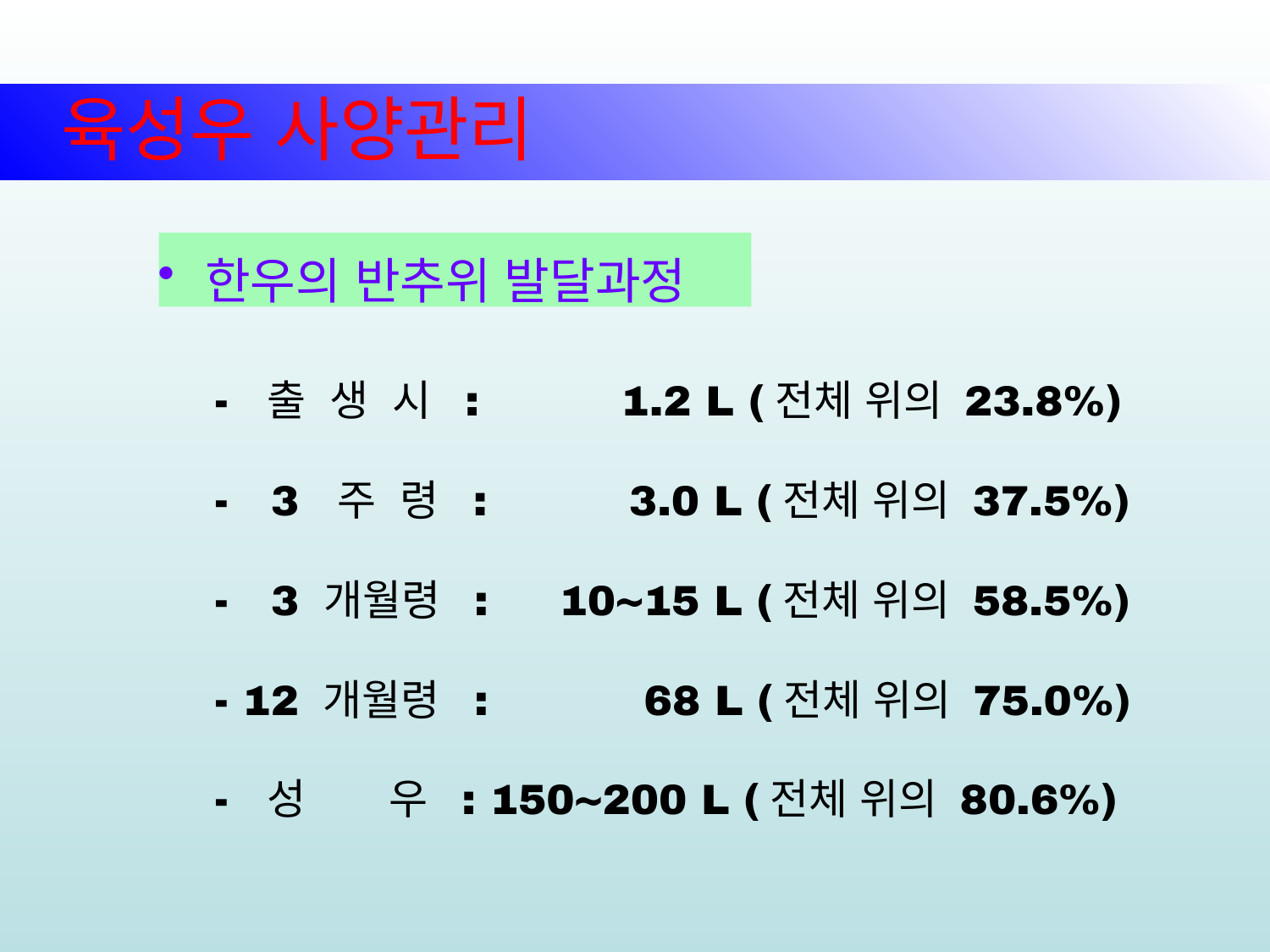

육성우 사양관리
한우의 반추위 발달과정
    -  출  생  시  :          1.2 L (전체 위의 23.8%)
    -   3  주  령  :          3.0 L (전체 위의 37.5%)
    -   3 개월령  :     10~15 L (전체 위의 58.5%)
    - 12 개월령  :           68 L (전체 위의 75.0%)
    -  성       우  : 150~200 L (전체 위의 80.6%)